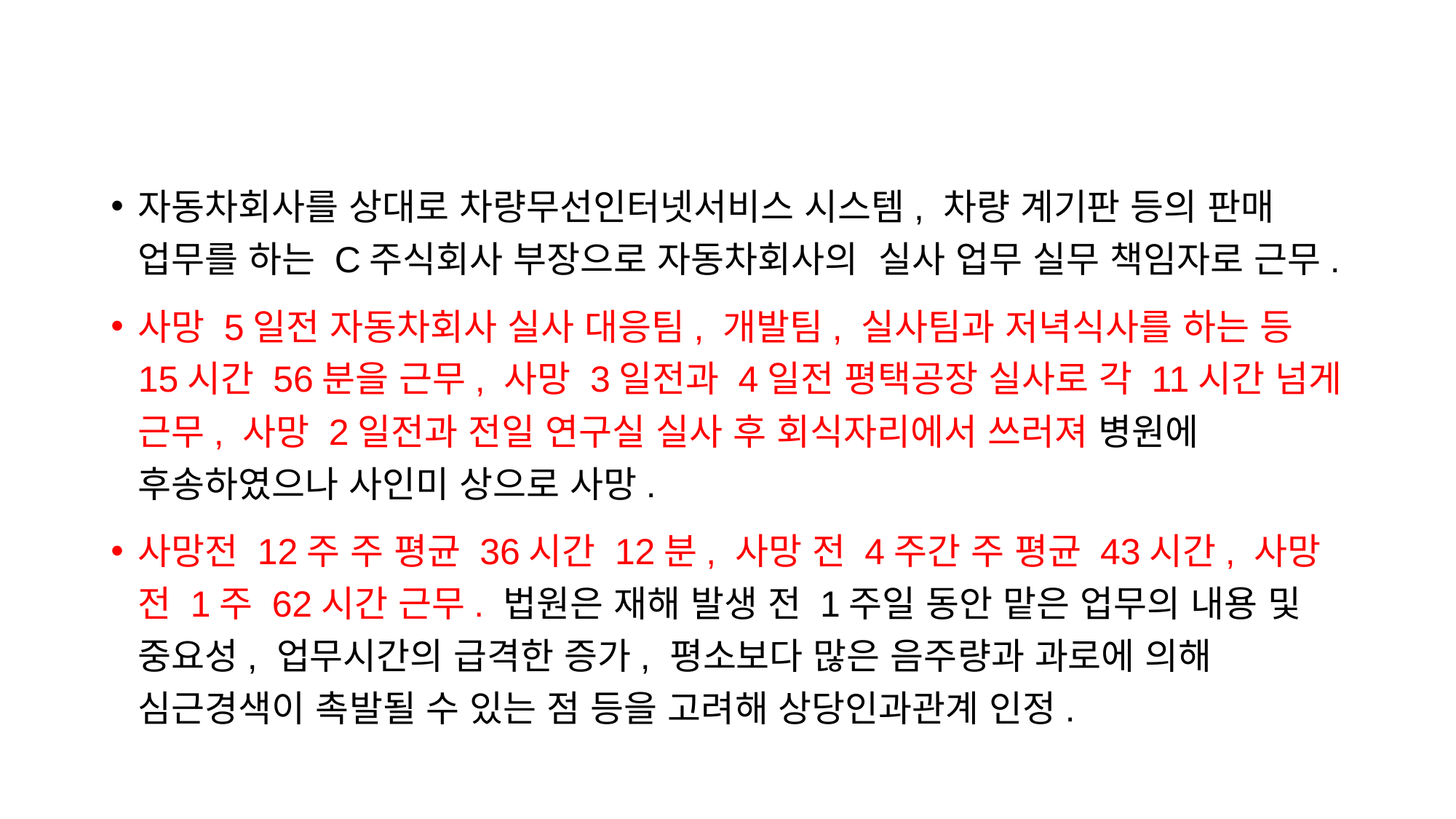

#
자동차회사를 상대로 차량무선인터넷서비스 시스템, 차량 계기판 등의 판매 업무를 하는 C주식회사 부장으로 자동차회사의  실사 업무 실무 책임자로 근무.
사망 5일전 자동차회사 실사 대응팀, 개발팀, 실사팀과 저녁식사를 하는 등 15시간 56분을 근무, 사망 3일전과 4일전 평택공장 실사로 각 11시간 넘게 근무, 사망 2일전과 전일 연구실 실사 후 회식자리에서 쓰러져 병원에 후송하였으나 사인미 상으로 사망.
사망전 12주 주 평균 36시간 12분, 사망 전 4주간 주 평균 43시간, 사망 전 1주 62시간 근무. 법원은 재해 발생 전 1주일 동안 맡은 업무의 내용 및 중요성, 업무시간의 급격한 증가, 평소보다 많은 음주량과 과로에 의해 심근경색이 촉발될 수 있는 점 등을 고려해 상당인과관계 인정.